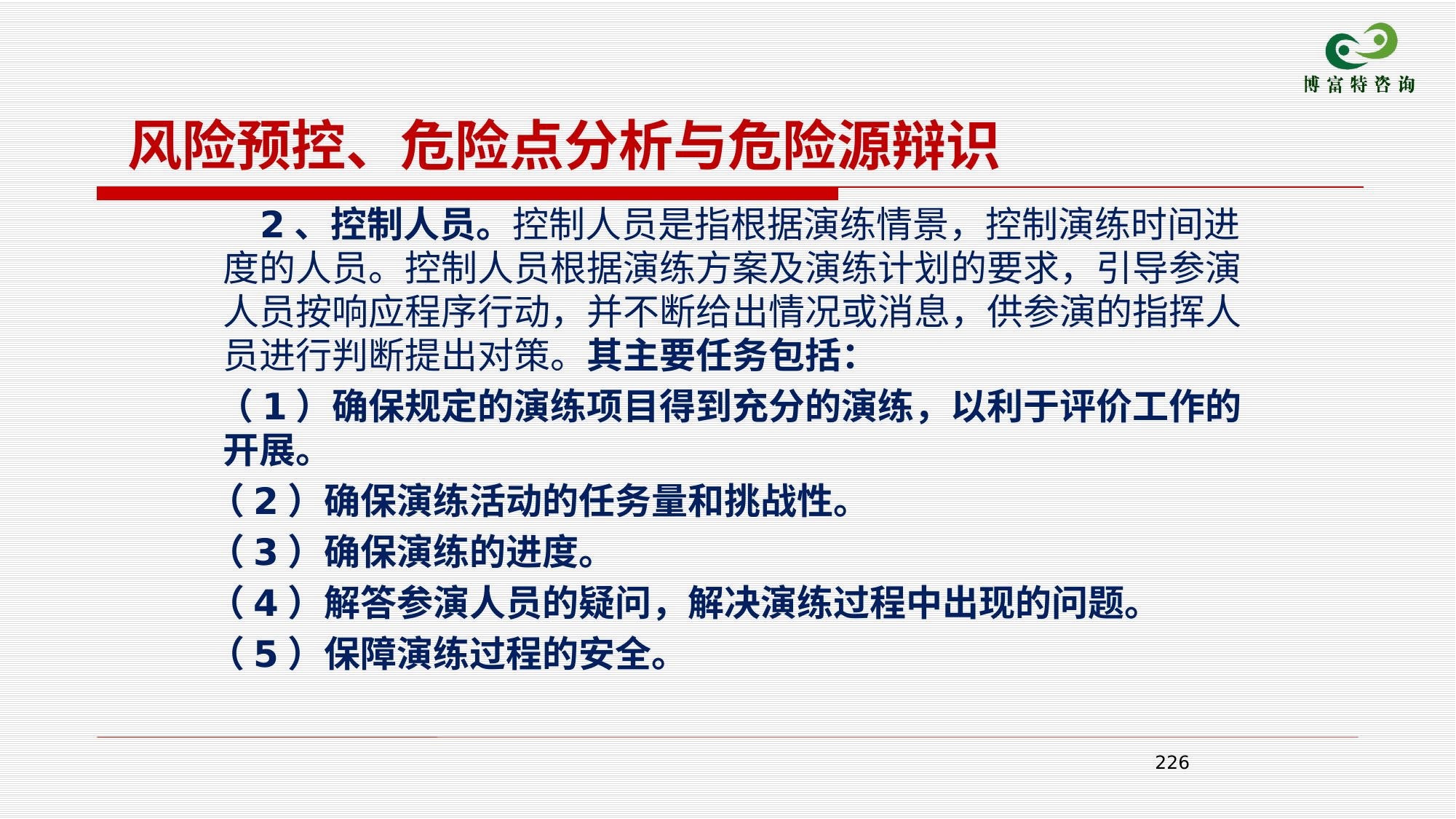

风险预控、危险点分析与危险源辩识
        2、控制人员。控制人员是指根据演练情景，控制演练时间进度的人员。控制人员根据演练方案及演练计划的要求，引导参演人员按响应程序行动，并不断给出情况或消息，供参演的指挥人员进行判断提出对策。其主要任务包括：
     （1）确保规定的演练项目得到充分的演练，以利于评价工作的开展。
    （2）确保演练活动的任务量和挑战性。
    （3）确保演练的进度。
    （4）解答参演人员的疑问，解决演练过程中出现的问题。
    （5）保障演练过程的安全。

226